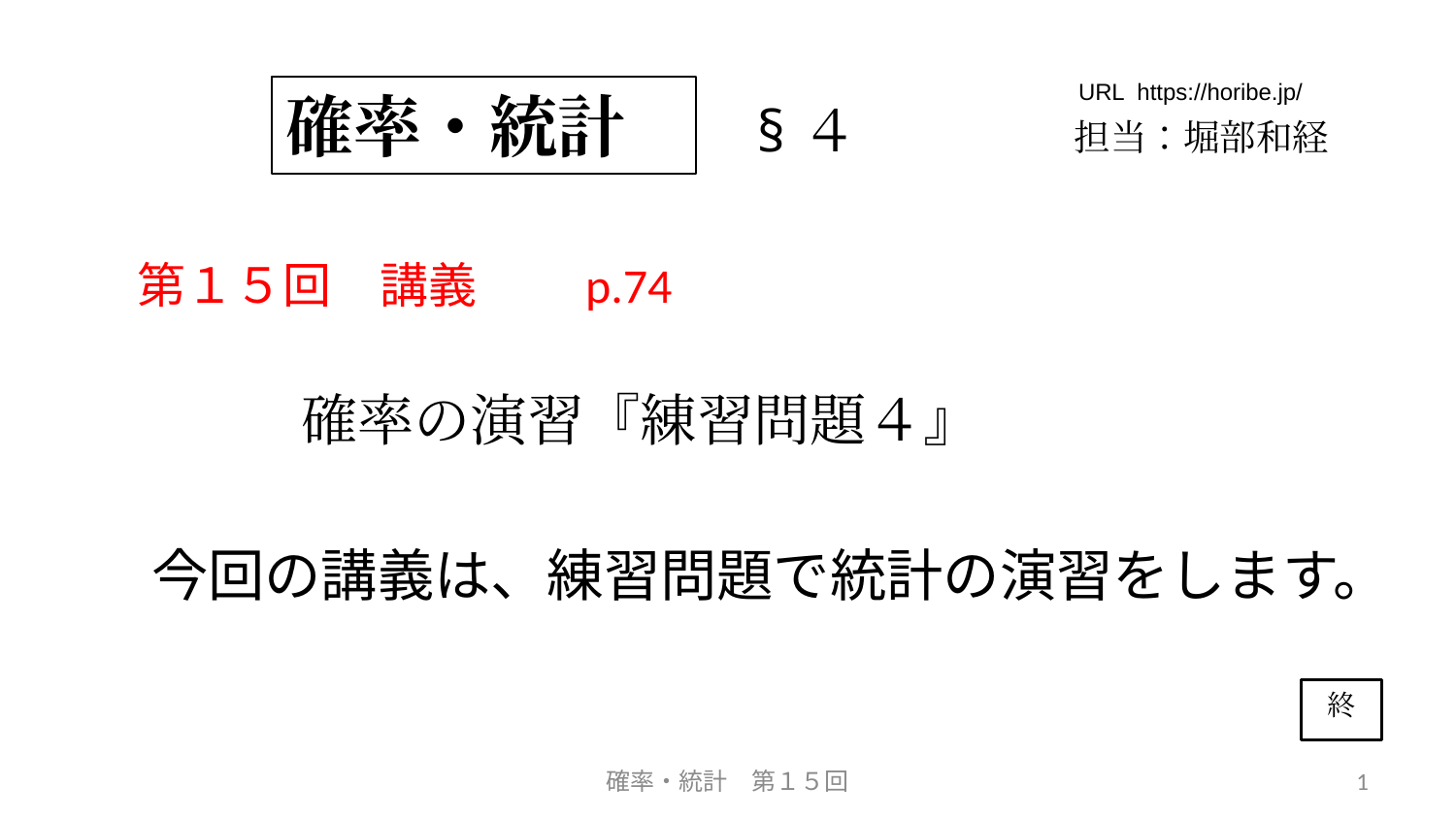

URL  https://horibe.jp/
確率・統計
§４
担当：堀部和経
第１５回　講義　　p.74
確率の演習『練習問題４』
今回の講義は、練習問題で統計の演習をします。
終

確率・統計　第１５回
1